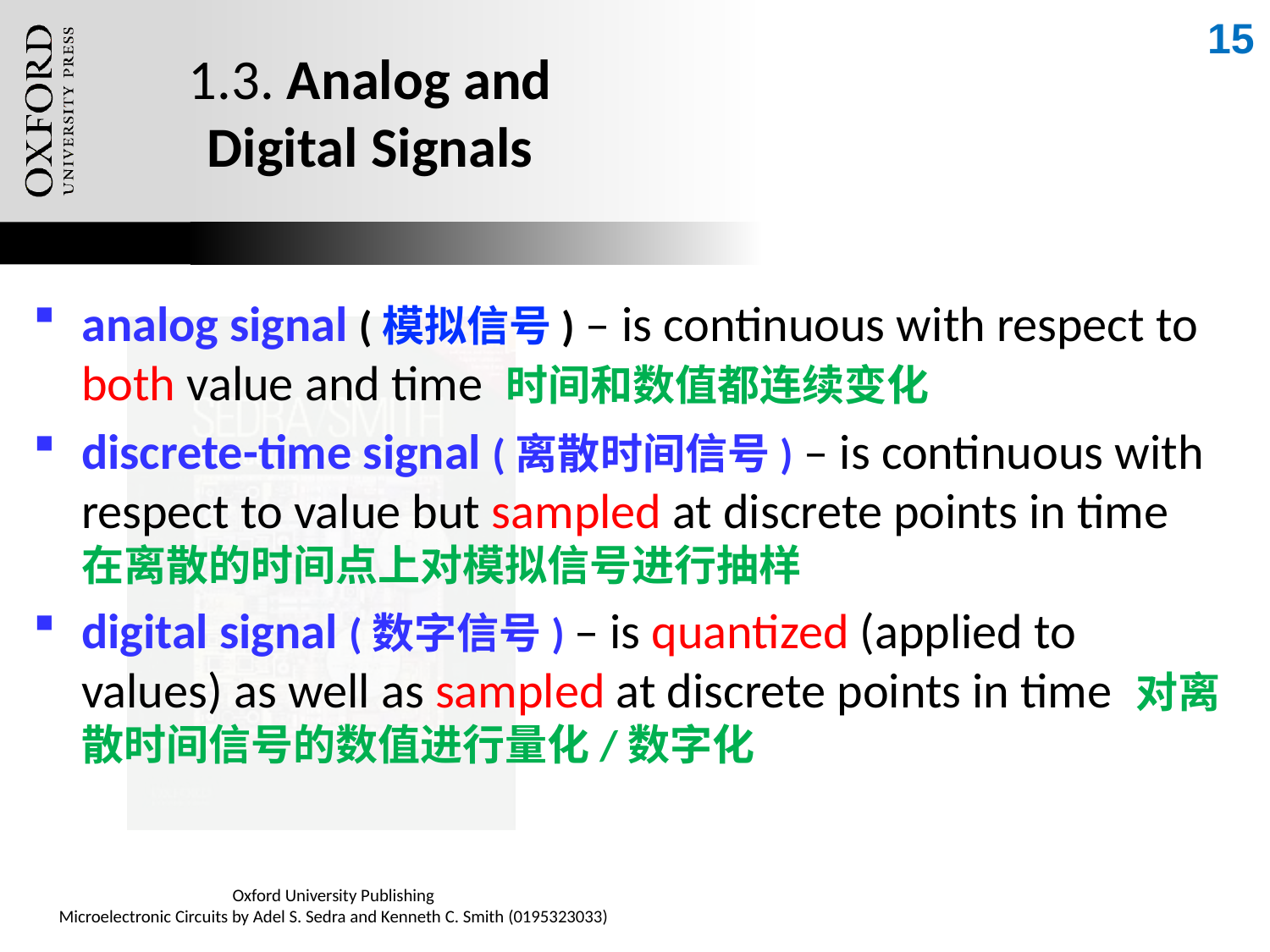

15
# 1.3. Analog and Digital Signals
analog signal (模拟信号) – is continuous with respect to both value and time 时间和数值都连续变化
discrete-time signal (离散时间信号) – is continuous with respect to value but sampled at discrete points in time 在离散的时间点上对模拟信号进行抽样
digital signal (数字信号) – is quantized (applied to values) as well as sampled at discrete points in time 对离散时间信号的数值进行量化/数字化

Oxford University Publishing
Microelectronic Circuits by Adel S. Sedra and Kenneth C. Smith (0195323033)